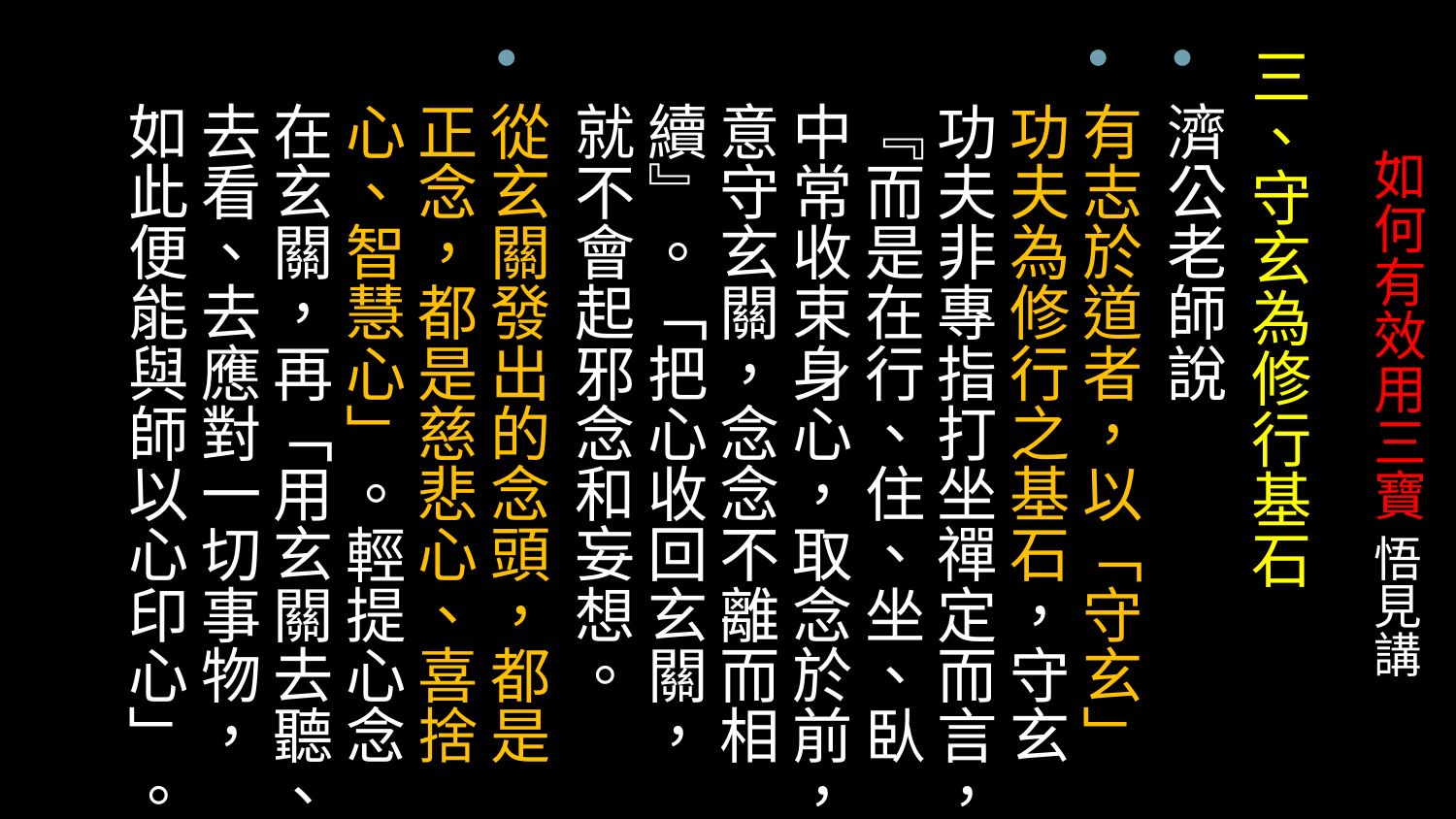

三、守玄為修行基石
濟公老師說
有志於道者，以「守玄」功夫為修行之基石，守玄功夫非專指打坐禪定而言，『而是在行、住、坐、臥中常收束身心，取念於前，意守玄關，念念不離而相續』。「把心收回玄關，就不會起邪念和妄想。
從玄關發出的念頭，都是正念，都是慈悲心、喜捨心、智慧心」。輕提心念在玄關，再「用玄關去聽、去看、去應對一切事物，如此便能與師以心印心」。

# 如何有效用三寶 悟見講